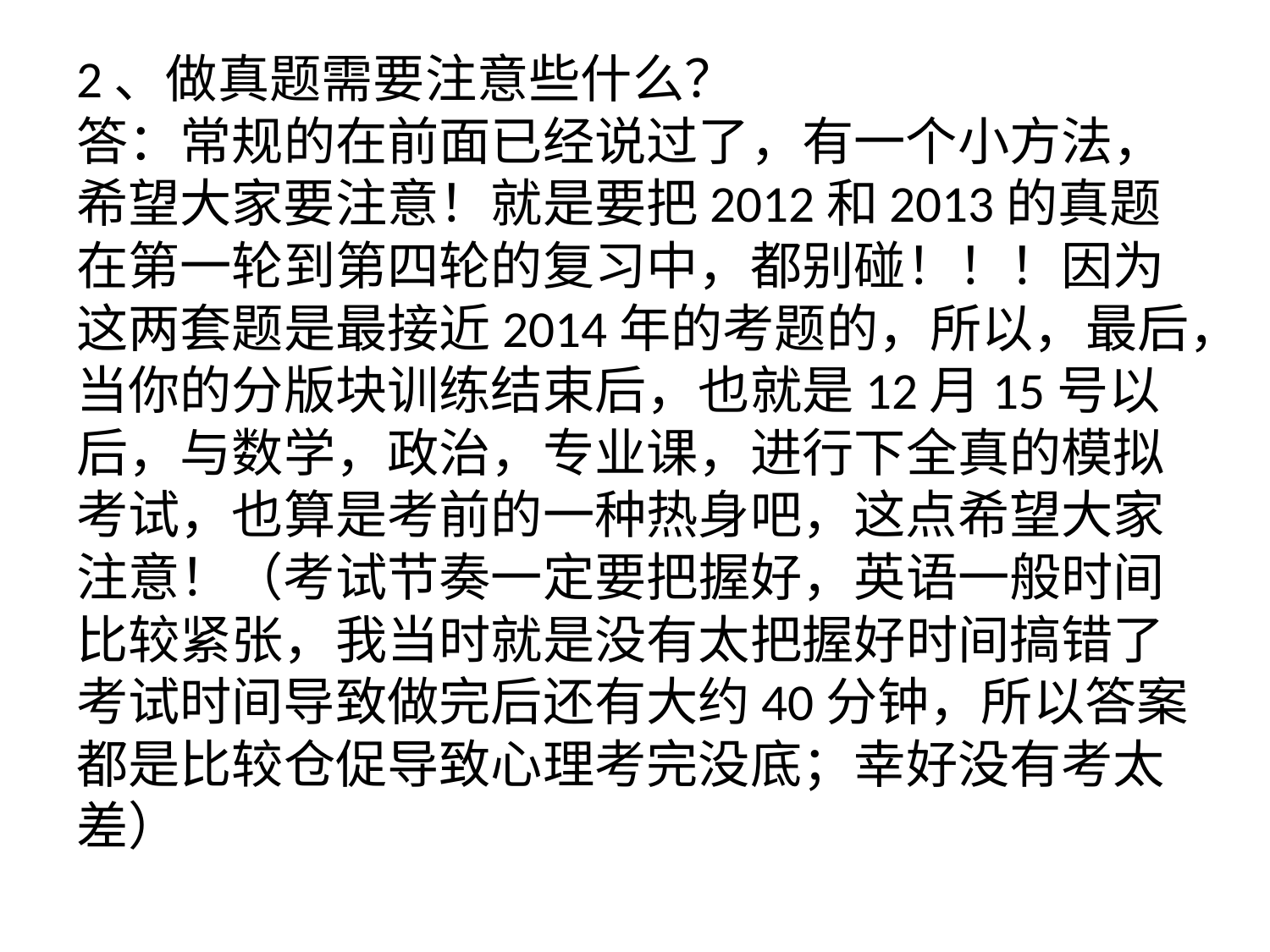

# 2、做真题需要注意些什么？ 答：常规的在前面已经说过了，有一个小方法，希望大家要注意！就是要把2012和2013的真题在第一轮到第四轮的复习中，都别碰！！！因为这两套题是最接近2014年的考题的，所以，最后，当你的分版块训练结束后，也就是12月15号以后，与数学，政治，专业课，进行下全真的模拟考试，也算是考前的一种热身吧，这点希望大家注意！（考试节奏一定要把握好，英语一般时间比较紧张，我当时就是没有太把握好时间搞错了考试时间导致做完后还有大约40分钟，所以答案都是比较仓促导致心理考完没底；幸好没有考太差）